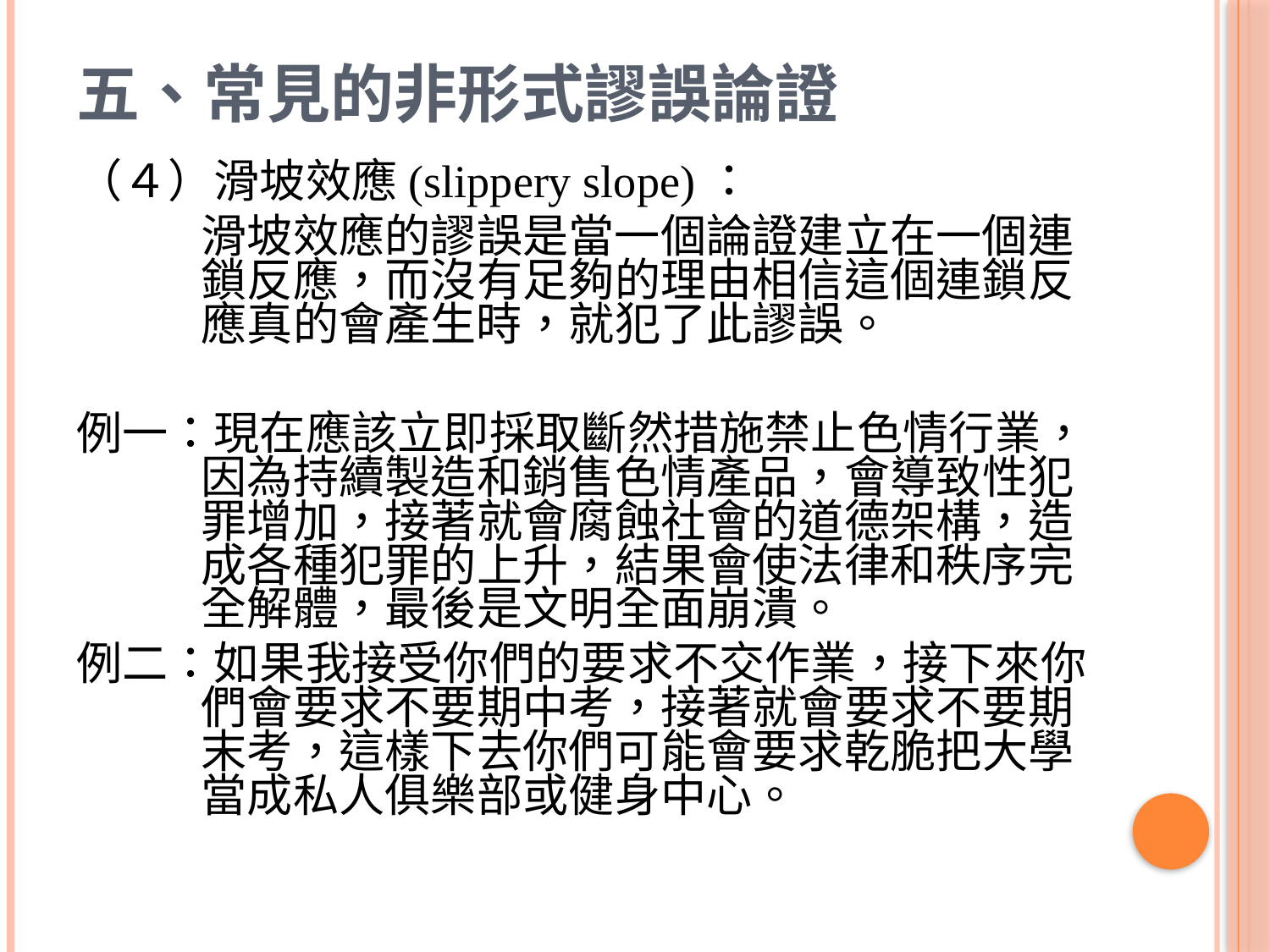

# 五、常見的非形式謬誤論證
（４）滑坡效應(slippery slope)：
	滑坡效應的謬誤是當一個論證建立在一個連鎖反應，而沒有足夠的理由相信這個連鎖反應真的會產生時，就犯了此謬誤。

例一：現在應該立即採取斷然措施禁止色情行業，因為持續製造和銷售色情產品，會導致性犯罪增加，接著就會腐蝕社會的道德架構，造成各種犯罪的上升，結果會使法律和秩序完全解體，最後是文明全面崩潰。
例二：如果我接受你們的要求不交作業，接下來你們會要求不要期中考，接著就會要求不要期末考，這樣下去你們可能會要求乾脆把大學當成私人俱樂部或健身中心。